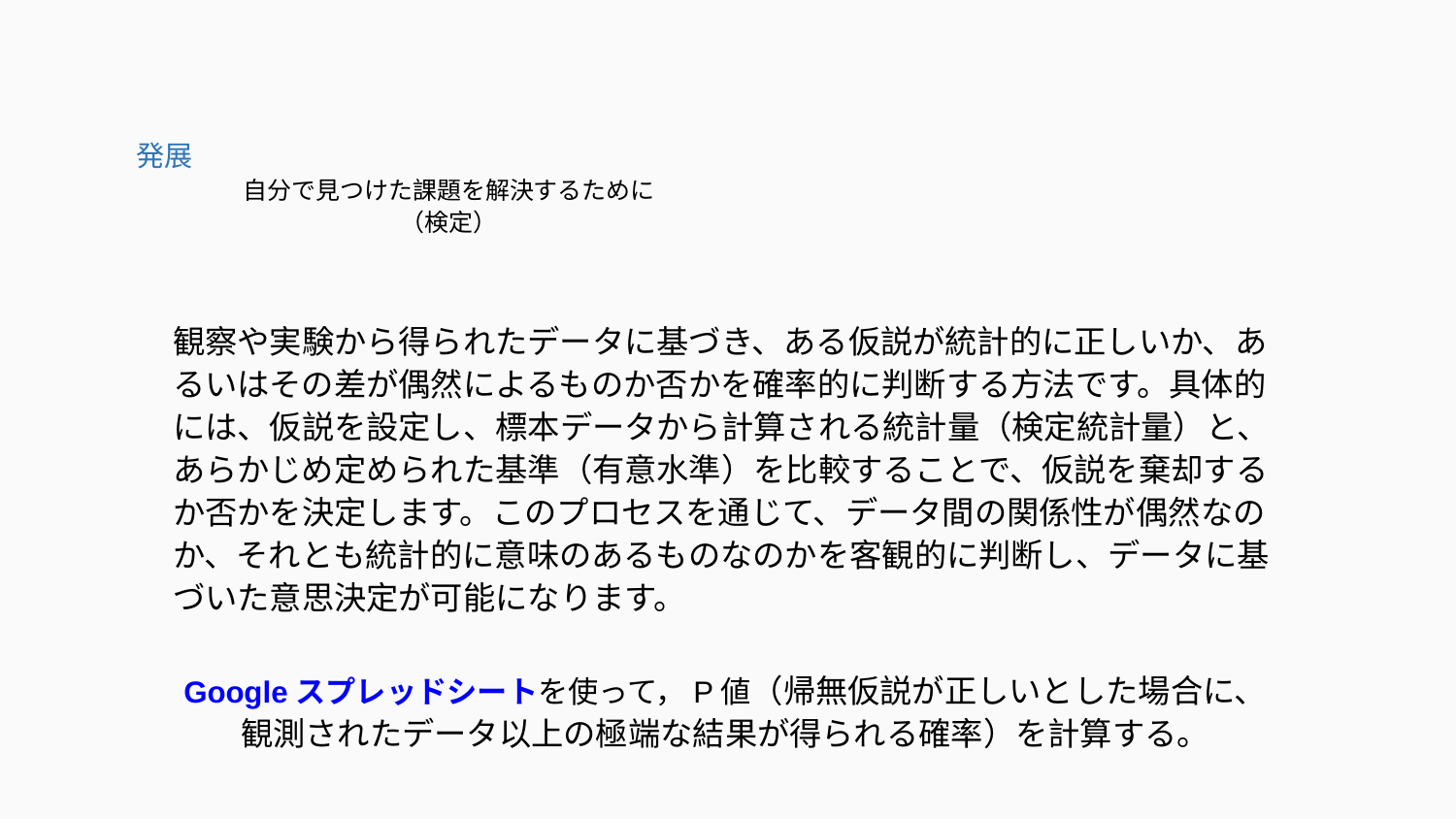

発展
自分で見つけた課題を解決するために
（検定）
観察や実験から得られたデータに基づき、ある仮説が統計的に正しいか、あるいはその差が偶然によるものか否かを確率的に判断する方法です。具体的には、仮説を設定し、標本データから計算される統計量（検定統計量）と、あらかじめ定められた基準（有意水準）を比較することで、仮説を棄却するか否かを決定します。このプロセスを通じて、データ間の関係性が偶然なのか、それとも統計的に意味のあるものなのかを客観的に判断し、データに基づいた意思決定が可能になります。﻿
Googleスプレッドシートを使って，P値（帰無仮説が正しいとした場合に、観測されたデータ以上の極端な結果が得られる確率）を計算する。